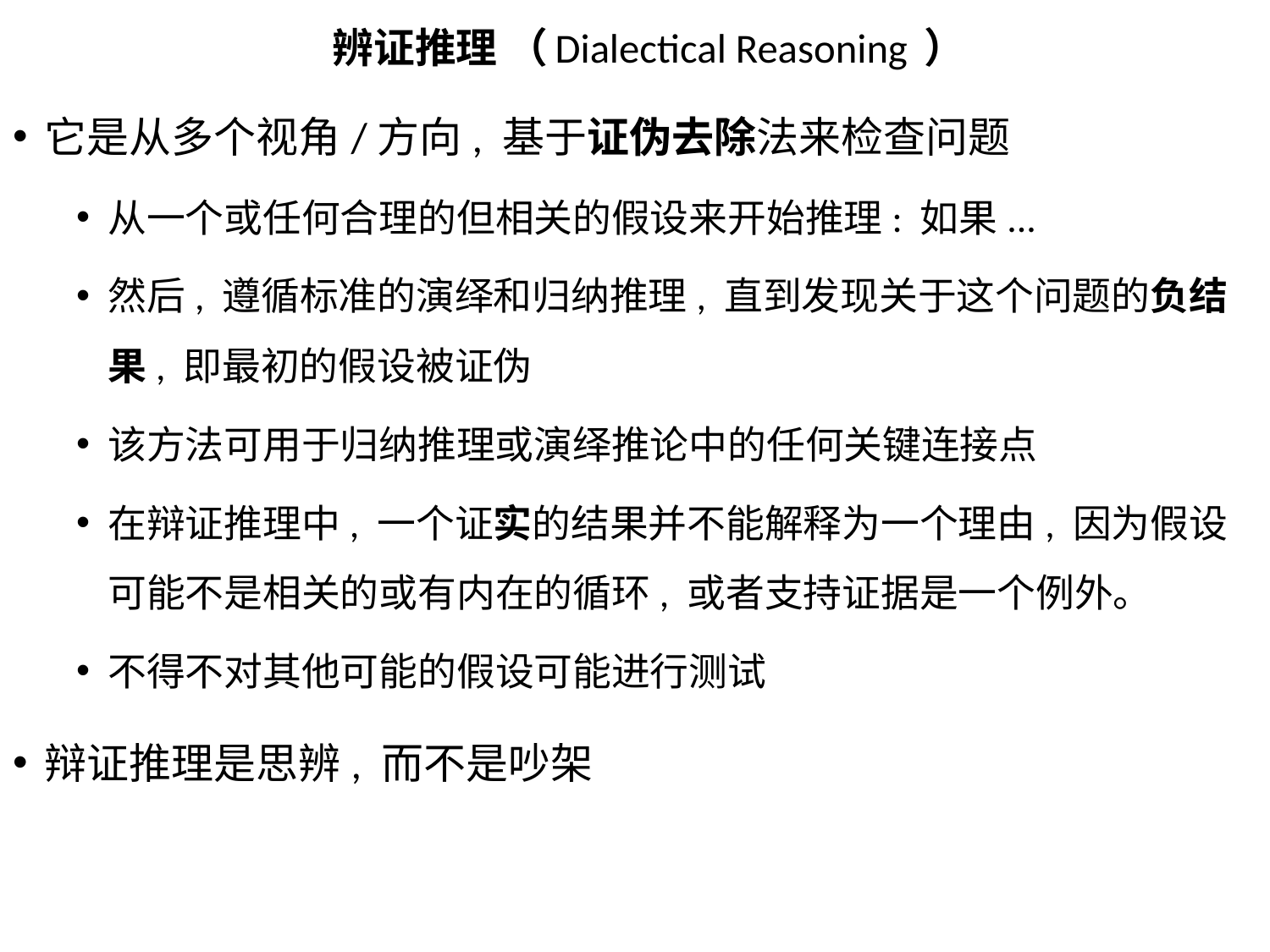

# 辨证推理 （Dialectical Reasoning ）
它是从多个视角/方向, 基于证伪去除法来检查问题
从一个或任何合理的但相关的假设来开始推理: 如果...
然后, 遵循标准的演绎和归纳推理, 直到发现关于这个问题的负结果, 即最初的假设被证伪
该方法可用于归纳推理或演绎推论中的任何关键连接点
在辩证推理中, 一个证实的结果并不能解释为一个理由, 因为假设可能不是相关的或有内在的循环, 或者支持证据是一个例外。
不得不对其他可能的假设可能进行测试
辩证推理是思辨, 而不是吵架